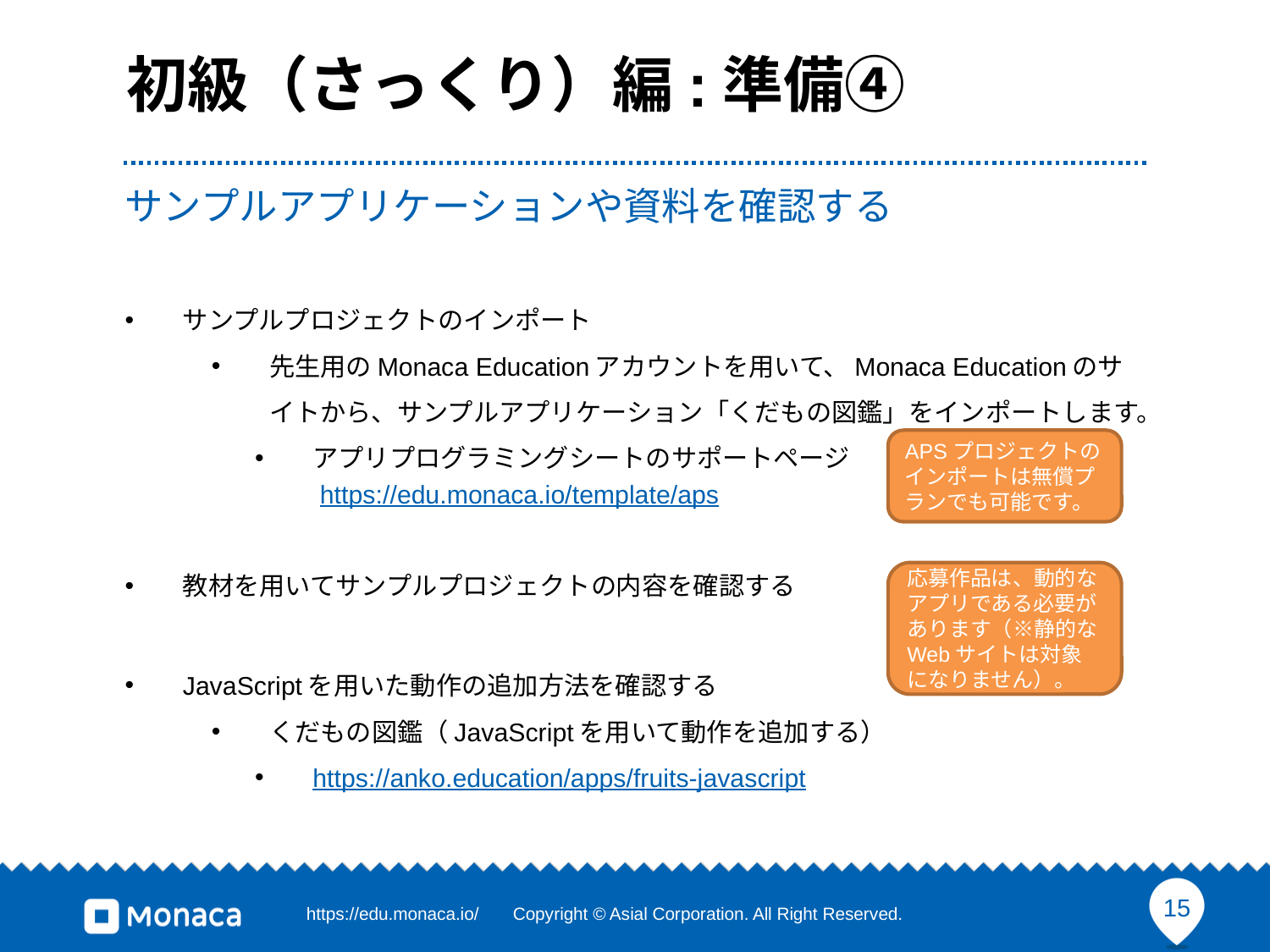

# 初級（さっくり）編:準備④
サンプルアプリケーションや資料を確認する

サンプルプロジェクトのインポート
先生用のMonaca Educationアカウントを用いて、Monaca Educationのサイトから、サンプルアプリケーション「くだもの図鑑」をインポートします。
アプリプログラミングシートのサポートページ
https://edu.monaca.io/template/aps

教材を用いてサンプルプロジェクトの内容を確認する

JavaScriptを用いた動作の追加方法を確認する
くだもの図鑑（JavaScriptを用いて動作を追加する）
https://anko.education/apps/fruits-javascript
APSプロジェクトのインポートは無償プランでも可能です。
応募作品は、動的なアプリである必要があります（※静的なWebサイトは対象になりません）。